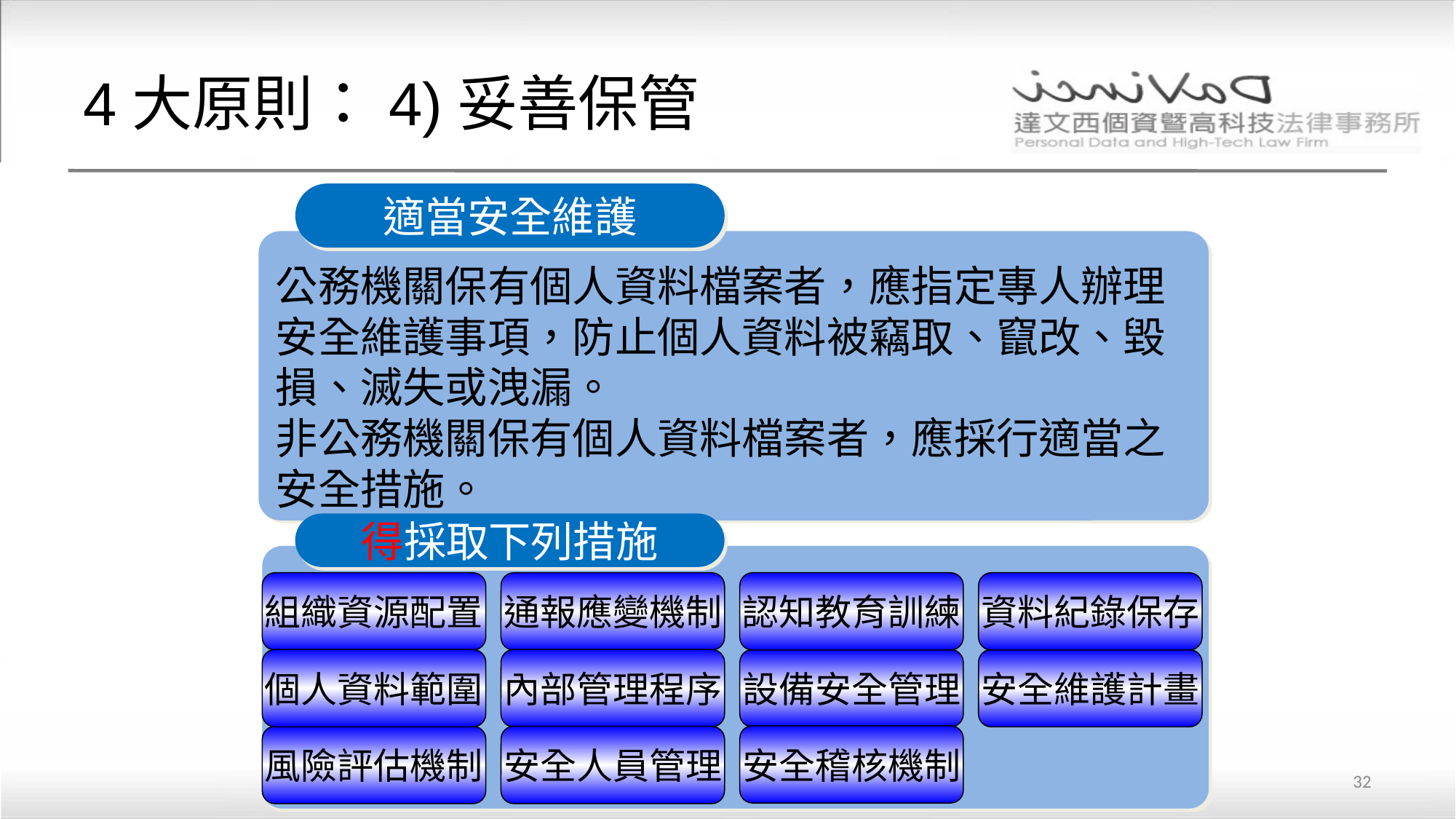

# 4大原則：4)妥善保管
適當安全維護
公務機關保有個人資料檔案者，應指定專人辦理安全維護事項，防止個人資料被竊取、竄改、毀損、滅失或洩漏。
非公務機關保有個人資料檔案者，應採行適當之安全措施。
得採取下列措施

組織資源配置
通報應變機制
認知教育訓練
資料紀錄保存
個人資料範圍
內部管理程序
設備安全管理
安全維護計畫
安全稽核機制
風險評估機制
安全人員管理
32